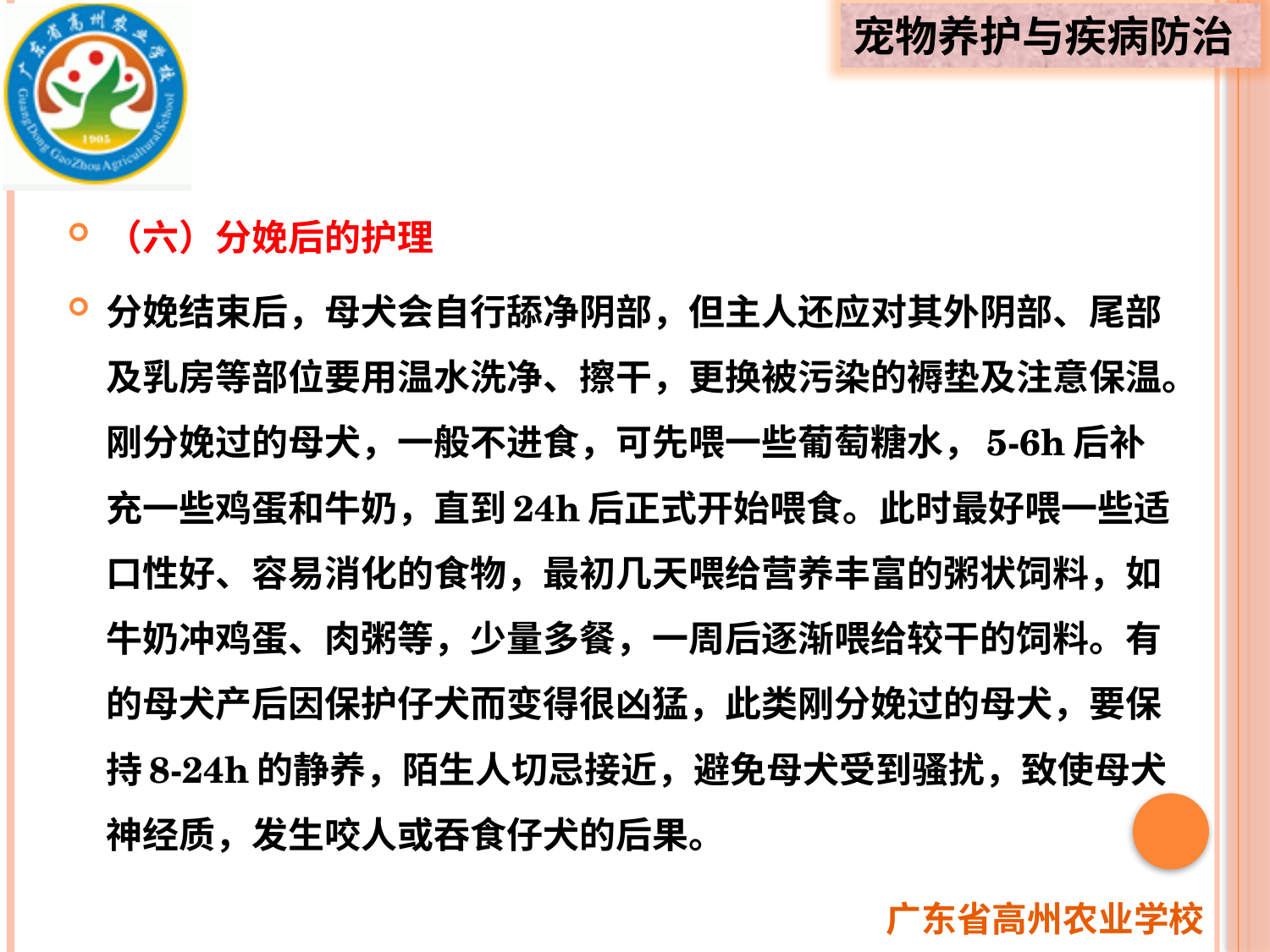

（六）分娩后的护理
分娩结束后，母犬会自行舔净阴部，但主人还应对其外阴部、尾部及乳房等部位要用温水洗净、擦干，更换被污染的褥垫及注意保温。刚分娩过的母犬，一般不进食，可先喂一些葡萄糖水，5-6h后补充一些鸡蛋和牛奶，直到24h后正式开始喂食。此时最好喂一些适口性好、容易消化的食物，最初几天喂给营养丰富的粥状饲料，如牛奶冲鸡蛋、肉粥等，少量多餐，一周后逐渐喂给较干的饲料。有的母犬产后因保护仔犬而变得很凶猛，此类刚分娩过的母犬，要保持8-24h的静养，陌生人切忌接近，避免母犬受到骚扰，致使母犬神经质，发生咬人或吞食仔犬的后果。